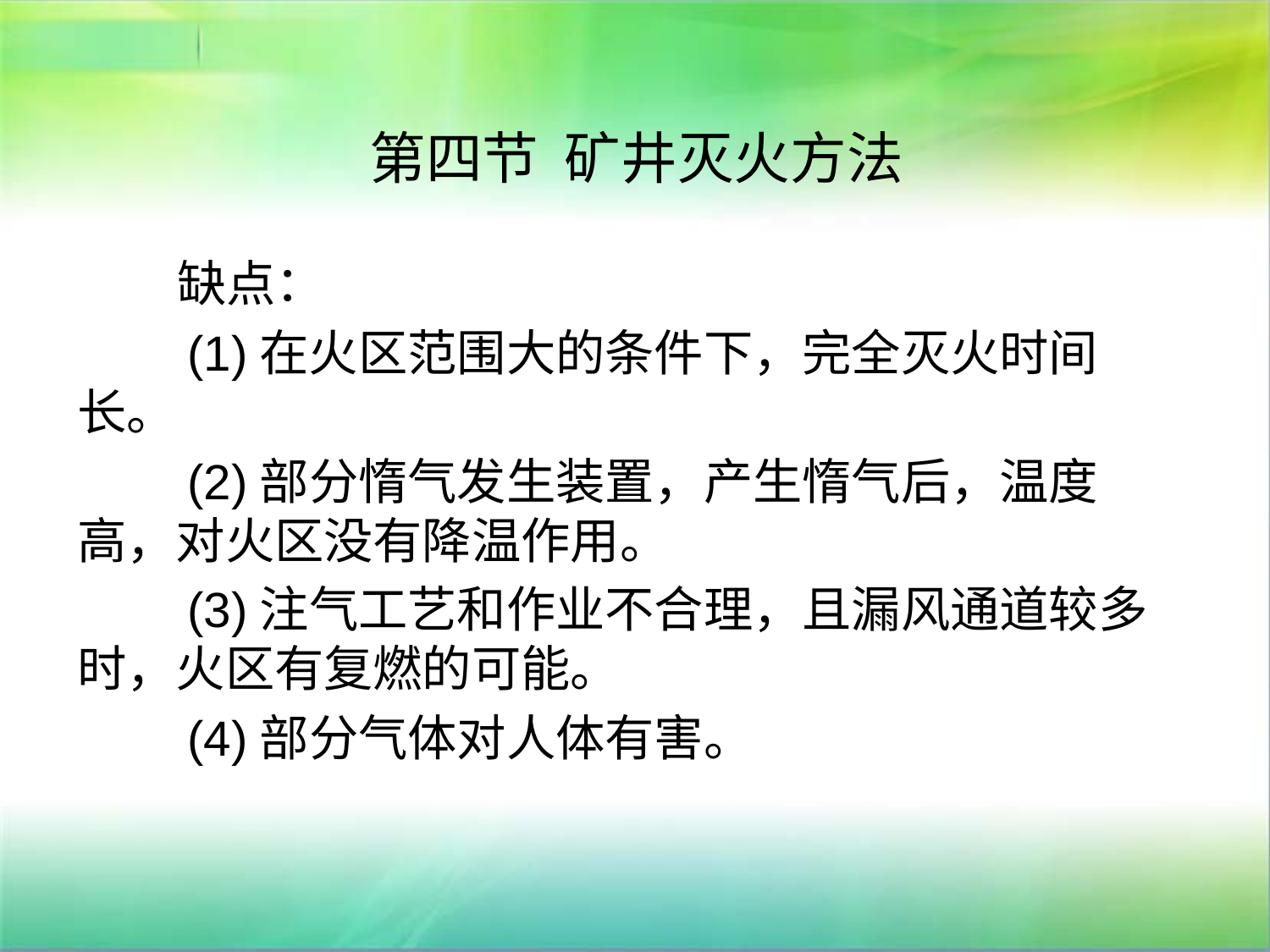

# 第四节  矿井灭火方法
        缺点：
        (1)在火区范围大的条件下，完全灭火时间长。
        (2)部分惰气发生装置，产生惰气后，温度高，对火区没有降温作用。
        (3)注气工艺和作业不合理，且漏风通道较多时，火区有复燃的可能。
        (4)部分气体对人体有害。